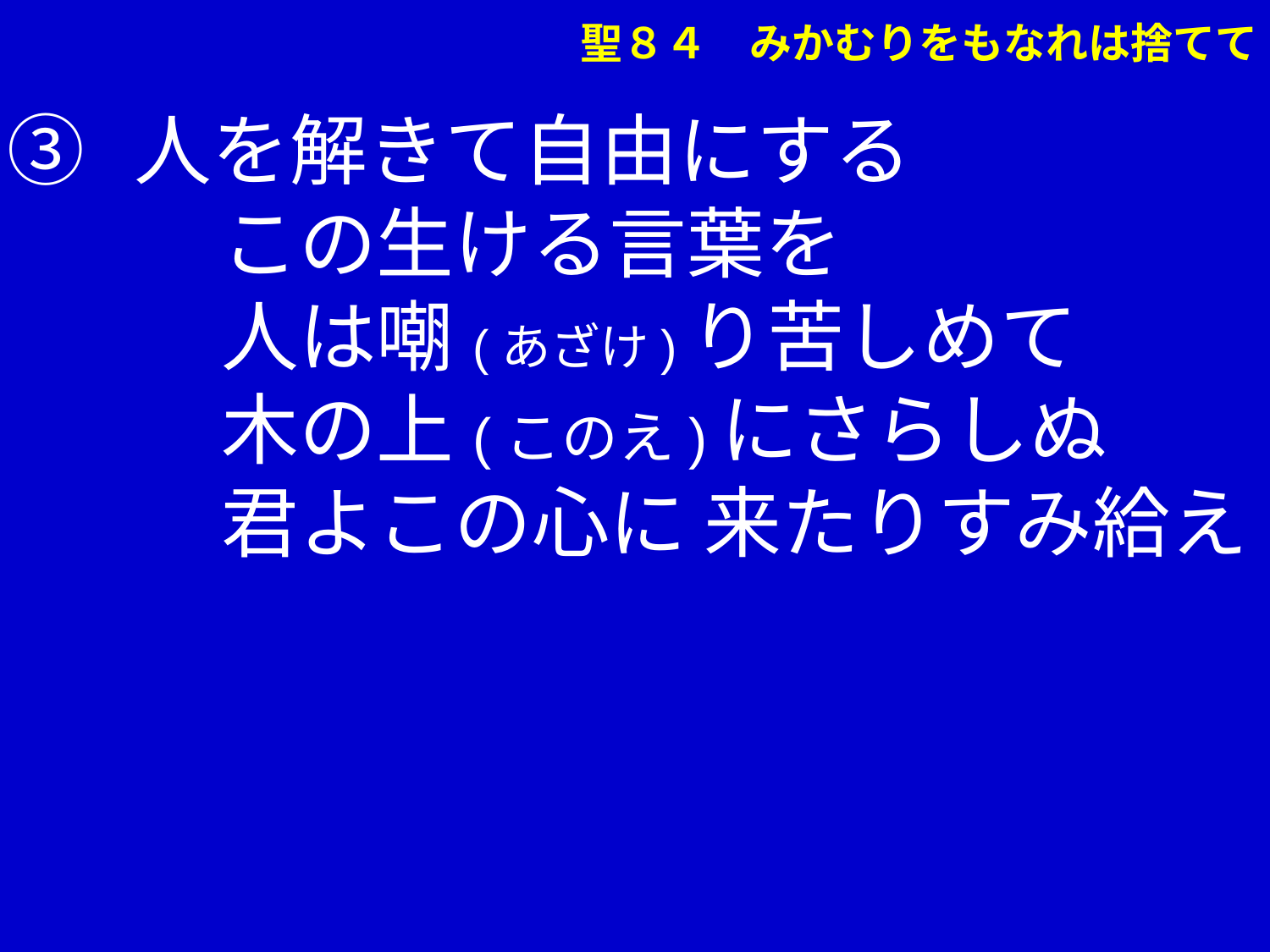

③	人を解きて自由にする
	     この生ける言葉を
	     人は嘲(あざけ)り苦しめて
	     木の上(このえ)にさらしぬ
	     君よこの心に 来たりすみ給え

聖８４　みかむりをもなれは捨てて